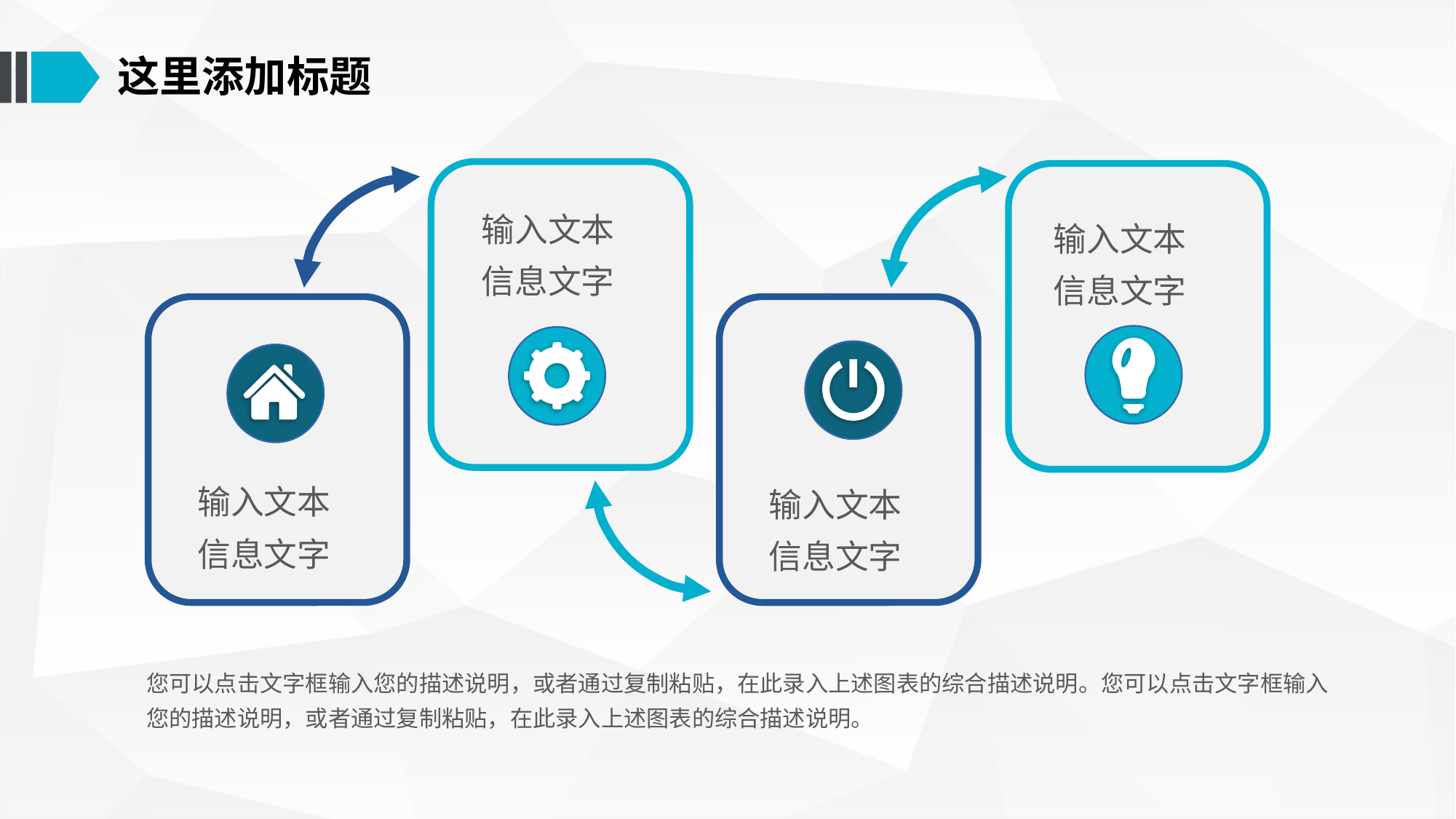

这里添加标题

输入文本
信息文字
输入文本
信息文字

输入文本
信息文字
输入文本
信息文字
您可以点击文字框输入您的描述说明，或者通过复制粘贴，在此录入上述图表的综合描述说明。您可以点击文字框输入您的描述说明，或者通过复制粘贴，在此录入上述图表的综合描述说明。